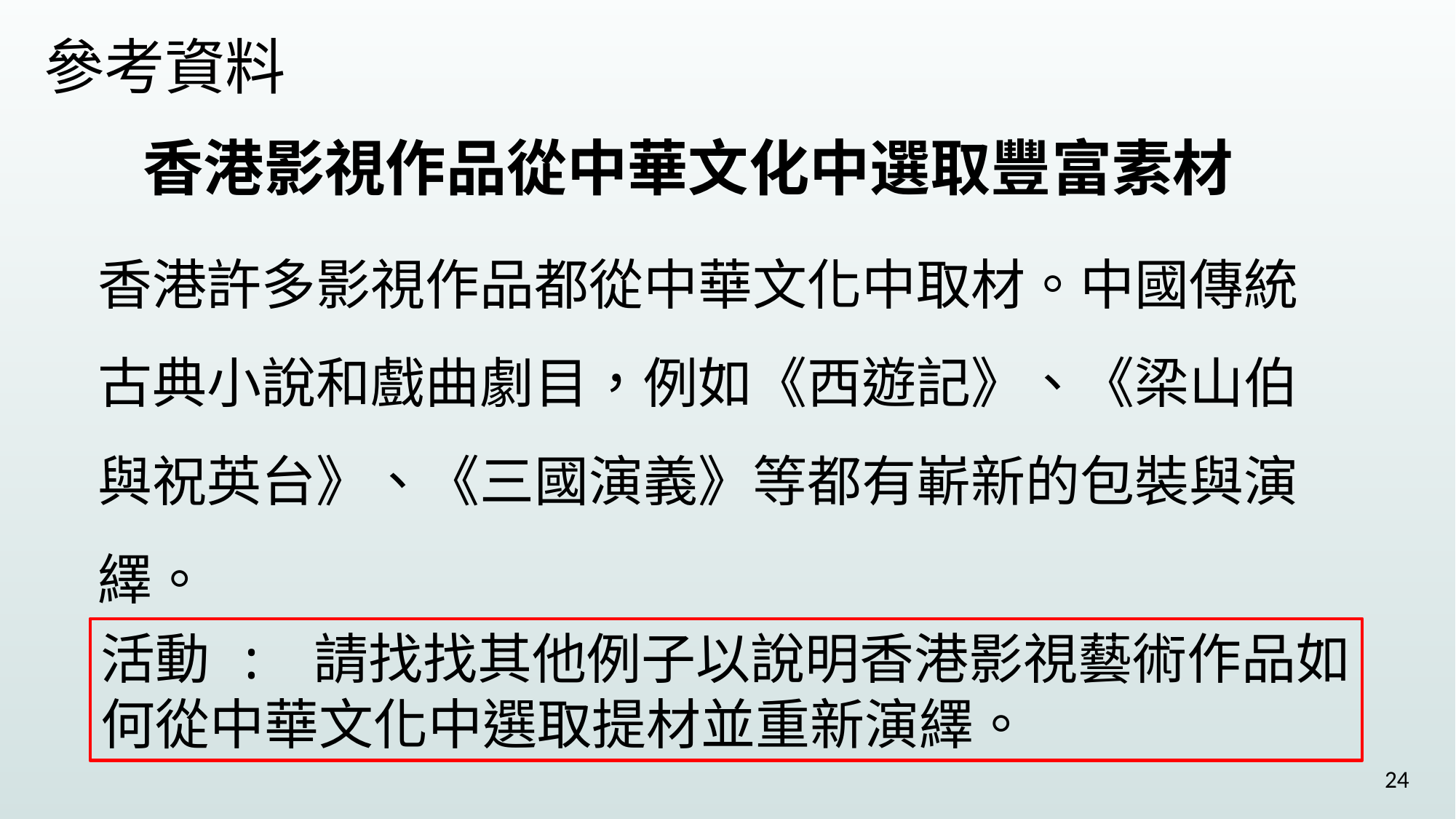

參考資料
香港影視作品從中華文化中選取豐富素材
香港許多影視作品都從中華文化中取材。中國傳統古典小說和戲曲劇目，例如《西遊記》、《梁山伯與祝英台》、《三國演義》等都有嶄新的包裝與演繹。
活動 : 請找找其他例子以說明香港影視藝術作品如何從中華文化中選取提材並重新演繹。
24